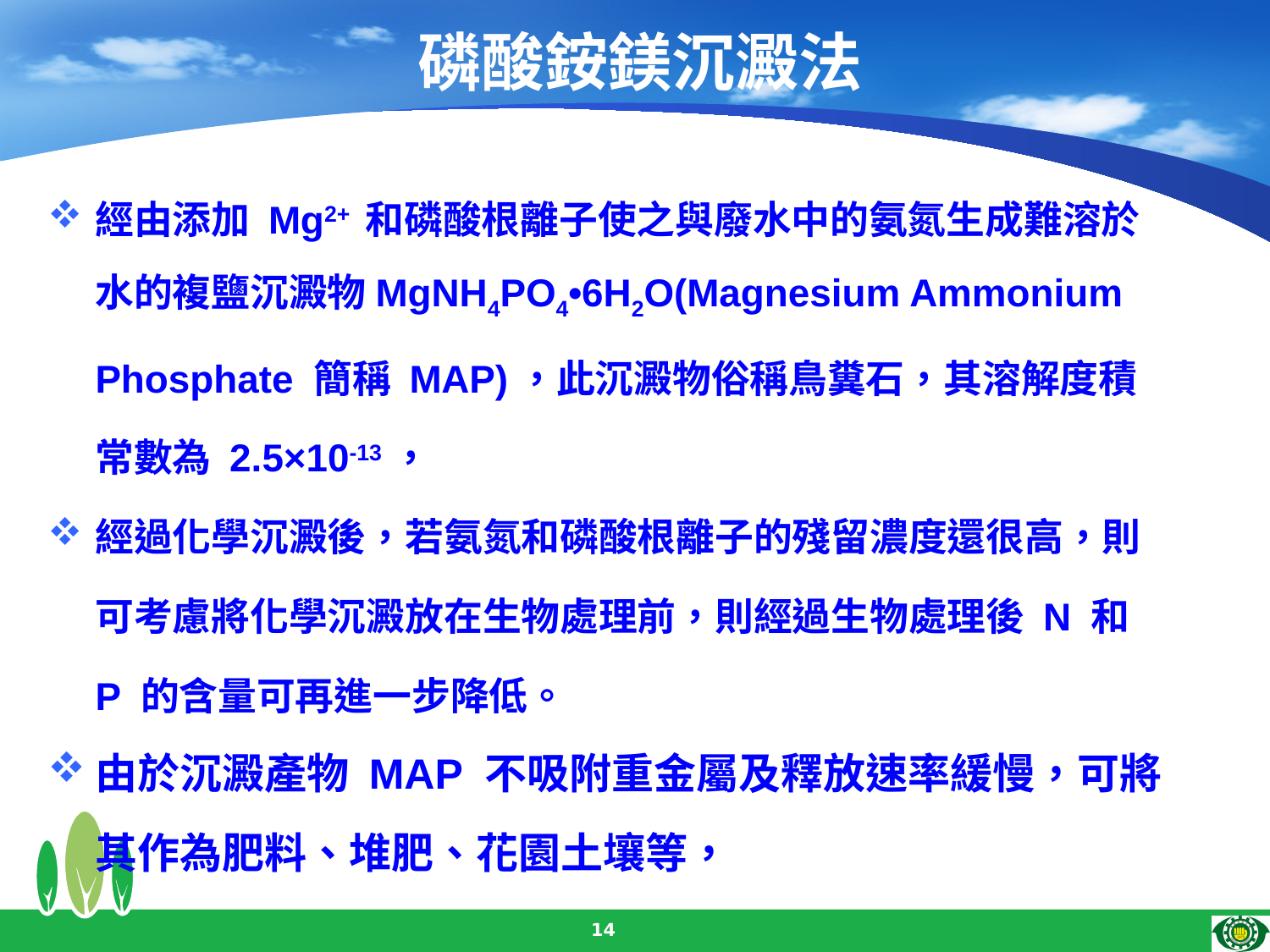

# 磷酸銨鎂沉澱法
經由添加 Mg2+ 和磷酸根離子使之與廢水中的氨氮生成難溶於水的複鹽沉澱物MgNH4PO4•6H2O(Magnesium Ammonium Phosphate 簡稱 MAP)，此沉澱物俗稱鳥糞石，其溶解度積常數為 2.5×10-13，
經過化學沉澱後，若氨氮和磷酸根離子的殘留濃度還很高，則可考慮將化學沉澱放在生物處理前，則經過生物處理後 N 和 P 的含量可再進一步降低。
由於沉澱產物 MAP 不吸附重金屬及釋放速率緩慢，可將其作為肥料、堆肥、花園土壤等，

14